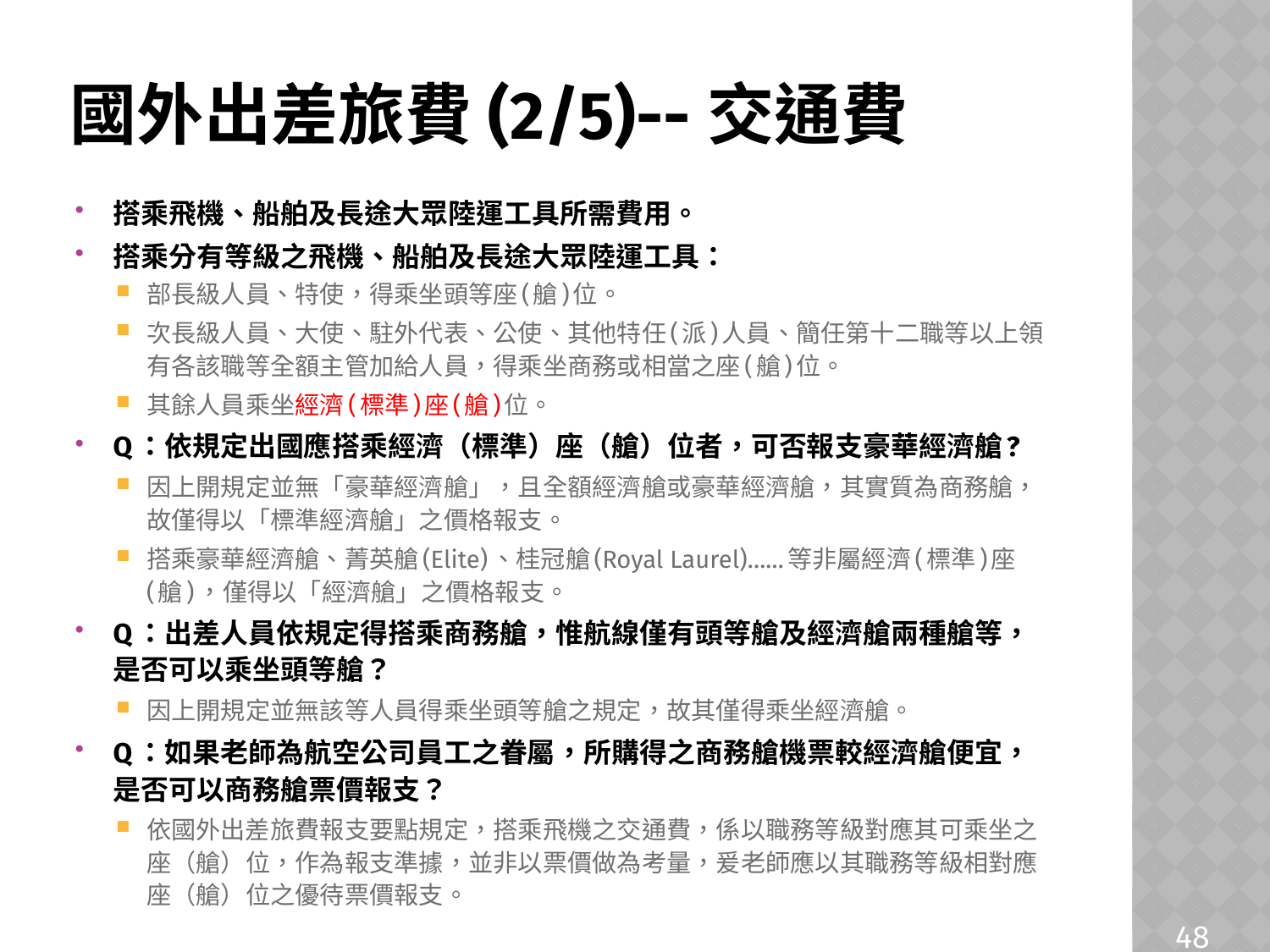

# 國外出差旅費(2/5)--交通費
搭乘飛機、船舶及長途大眾陸運工具所需費用。
搭乘分有等級之飛機、船舶及長途大眾陸運工具：
部長級人員、特使，得乘坐頭等座(艙)位。
次長級人員、大使、駐外代表、公使、其他特任(派)人員、簡任第十二職等以上領有各該職等全額主管加給人員，得乘坐商務或相當之座(艙)位。
其餘人員乘坐經濟(標準)座(艙)位。
Q：依規定出國應搭乘經濟（標準）座（艙）位者，可否報支豪華經濟艙?
因上開規定並無「豪華經濟艙」，且全額經濟艙或豪華經濟艙，其實質為商務艙，故僅得以「標準經濟艙」之價格報支。
搭乘豪華經濟艙、菁英艙(Elite)、桂冠艙(Royal Laurel)……等非屬經濟(標準)座(艙)，僅得以「經濟艙」之價格報支。
Q：出差人員依規定得搭乘商務艙，惟航線僅有頭等艙及經濟艙兩種艙等，是否可以乘坐頭等艙？
因上開規定並無該等人員得乘坐頭等艙之規定，故其僅得乘坐經濟艙。
Q：如果老師為航空公司員工之眷屬，所購得之商務艙機票較經濟艙便宜，是否可以商務艙票價報支？
依國外出差旅費報支要點規定，搭乘飛機之交通費，係以職務等級對應其可乘坐之座（艙）位，作為報支準據，並非以票價做為考量，爰老師應以其職務等級相對應座（艙）位之優待票價報支。
48